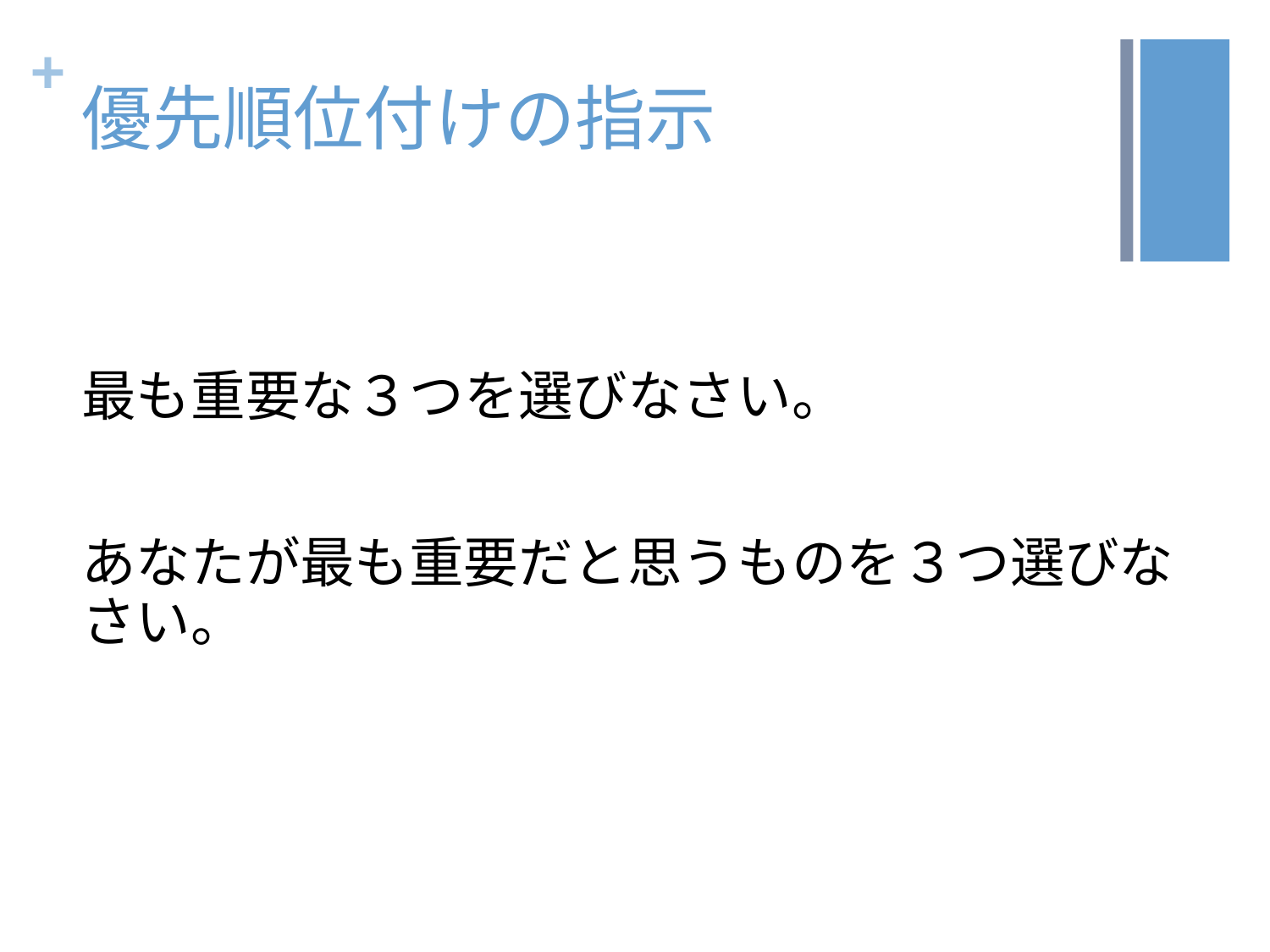

# 優先順位付けの指示
最も重要な３つを選びなさい。

あなたが最も重要だと思うものを３つ選びなさい。